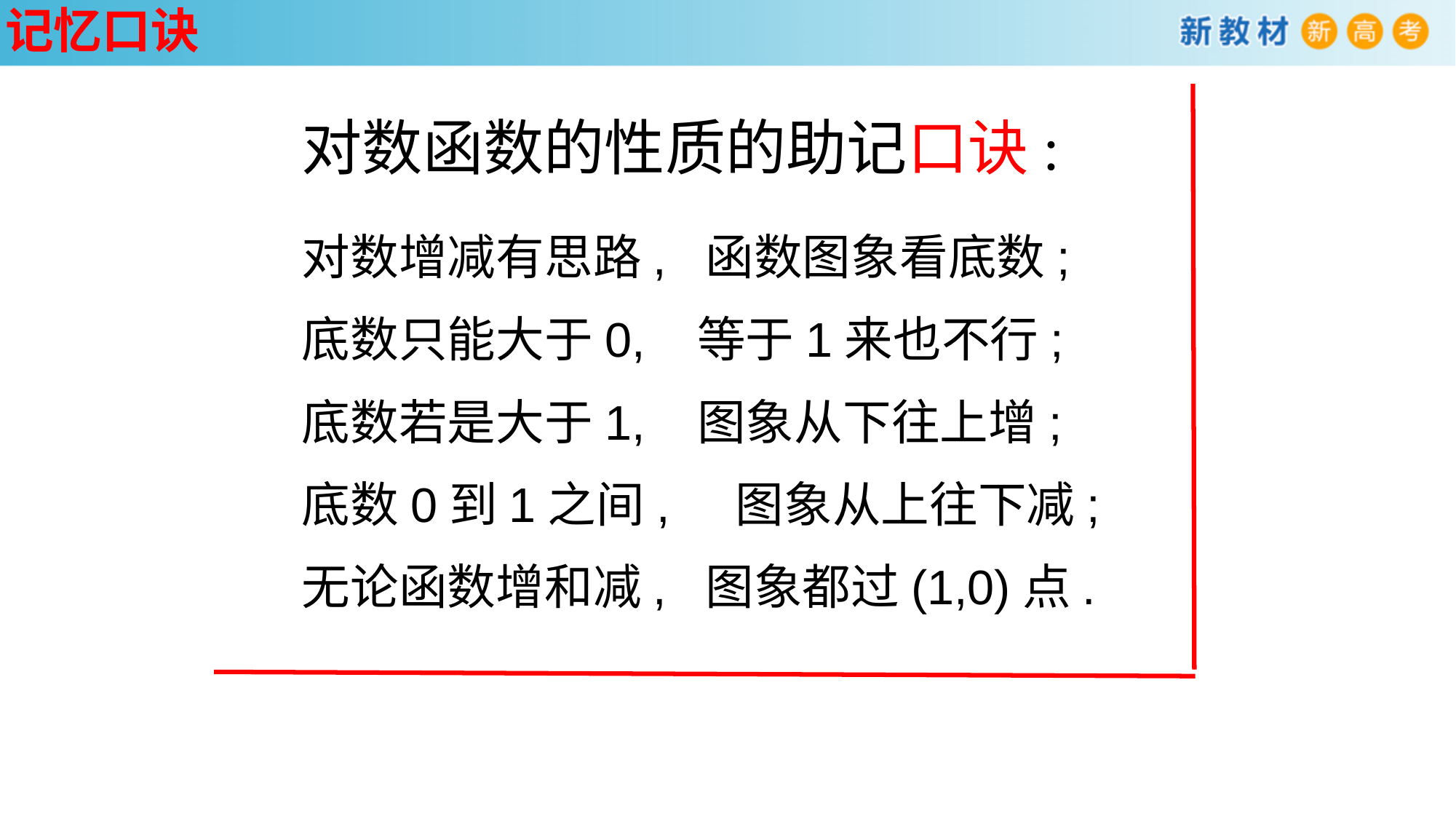

记忆口诀

对数函数的性质的助记口诀:
对数增减有思路,  函数图象看底数;
底数只能大于0,   等于1来也不行;
底数若是大于1,   图象从下往上增;
底数0到1之间,    图象从上往下减;
无论函数增和减,  图象都过(1,0)点.